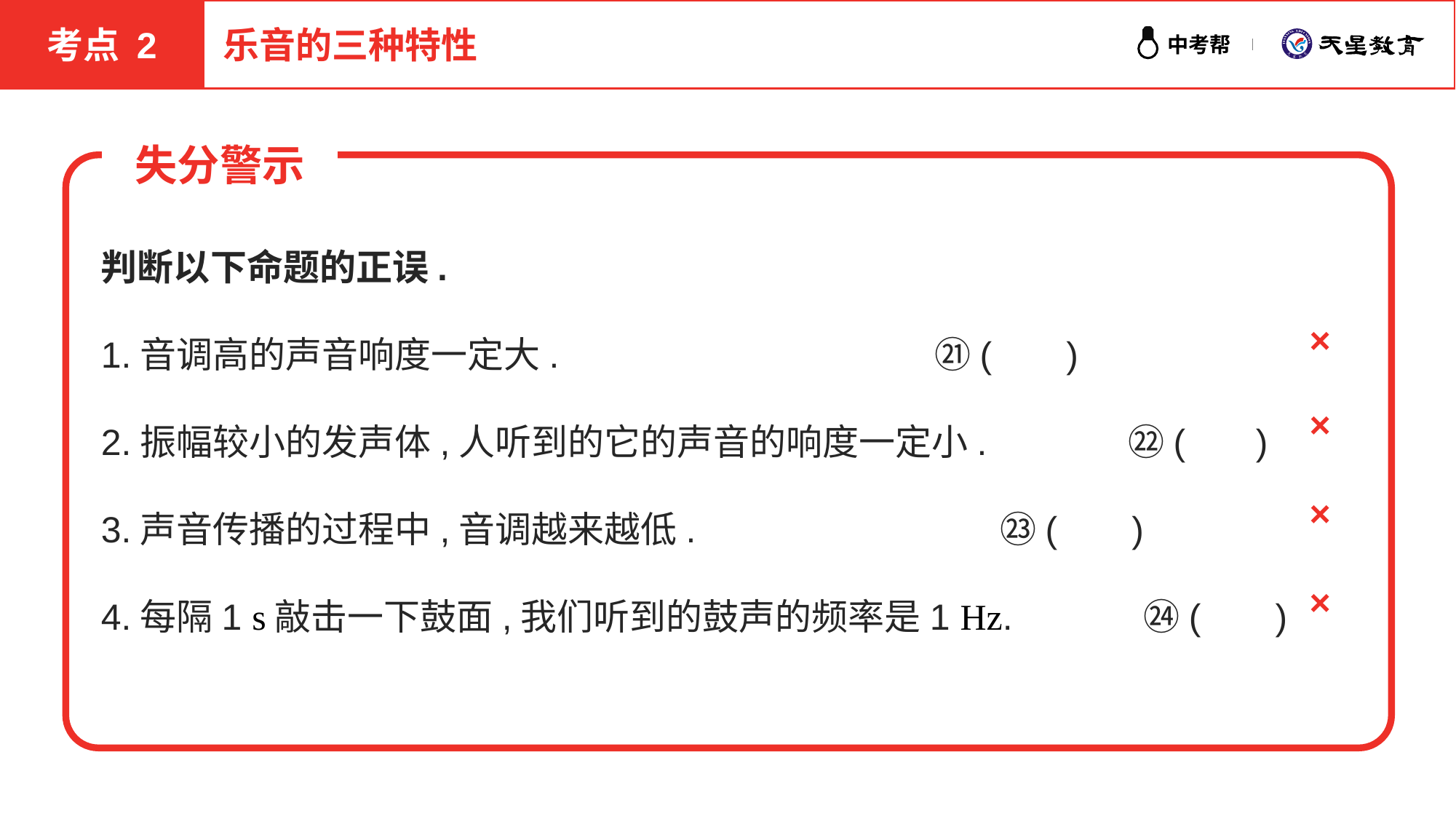

考点 2
乐音的三种特性
失分警示

判断以下命题的正误.
1.音调高的声音响度一定大.                                    ㉑(  　)
2.振幅较小的发声体,人听到的它的声音的响度一定小.             ㉒(　  )
3.声音传播的过程中,音调越来越低.                             ㉓(  　)
4.每隔1 s敲击一下鼓面,我们听到的鼓声的频率是1 Hz.            ㉔(  　)
×
×
×
×